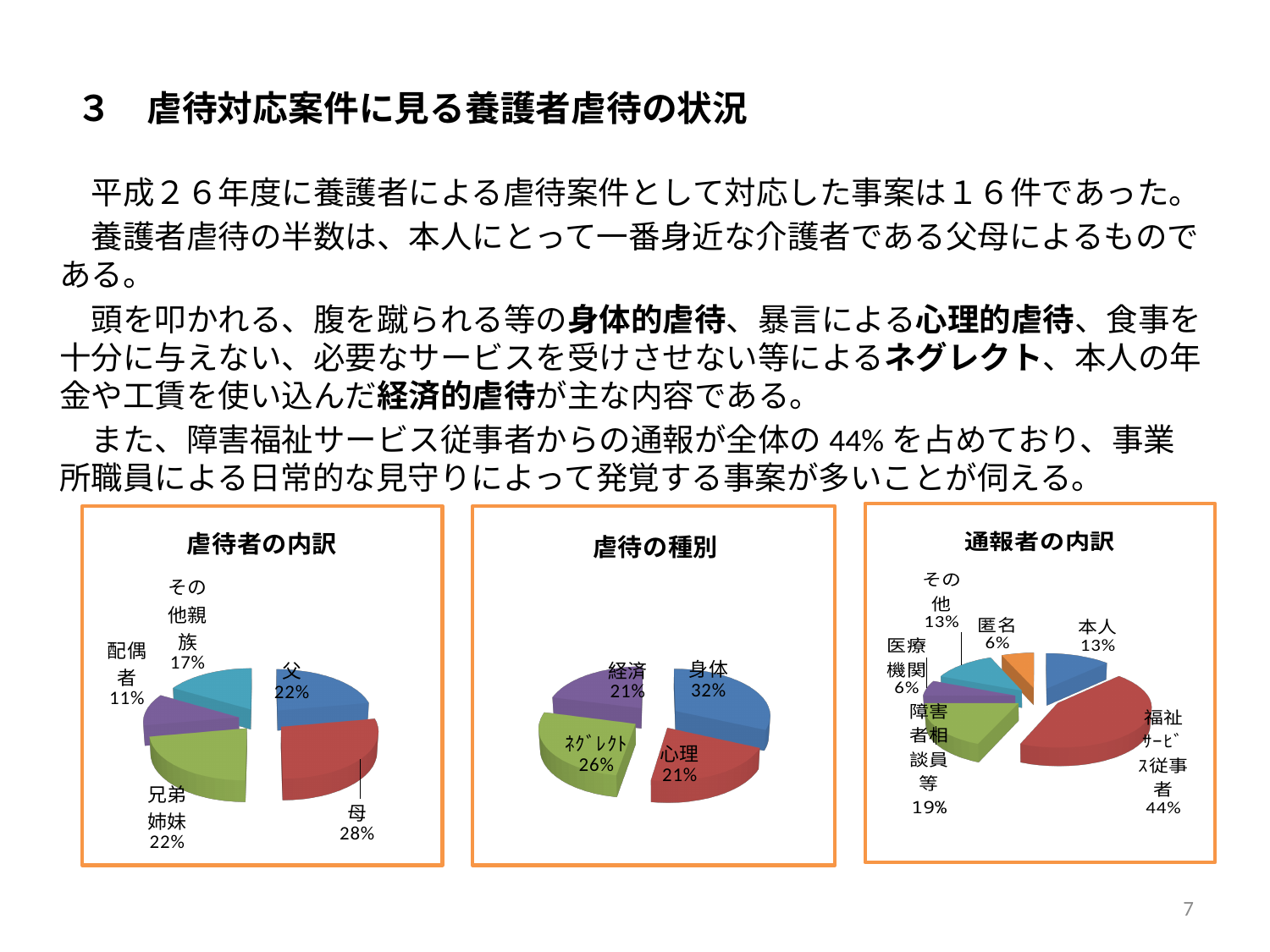

# ３　虐待対応案件に見る養護者虐待の状況
　平成２６年度に養護者による虐待案件として対応した事案は１６件であった。
　養護者虐待の半数は、本人にとって一番身近な介護者である父母によるものである。
　頭を叩かれる、腹を蹴られる等の身体的虐待、暴言による心理的虐待、食事を十分に与えない、必要なサービスを受けさせない等によるネグレクト、本人の年金や工賃を使い込んだ経済的虐待が主な内容である。
　また、障害福祉サービス従事者からの通報が全体の44%を占めており、事業所職員による日常的な見守りによって発覚する事案が多いことが伺える。

[unsupported chart]

[unsupported chart]

[unsupported chart]

7